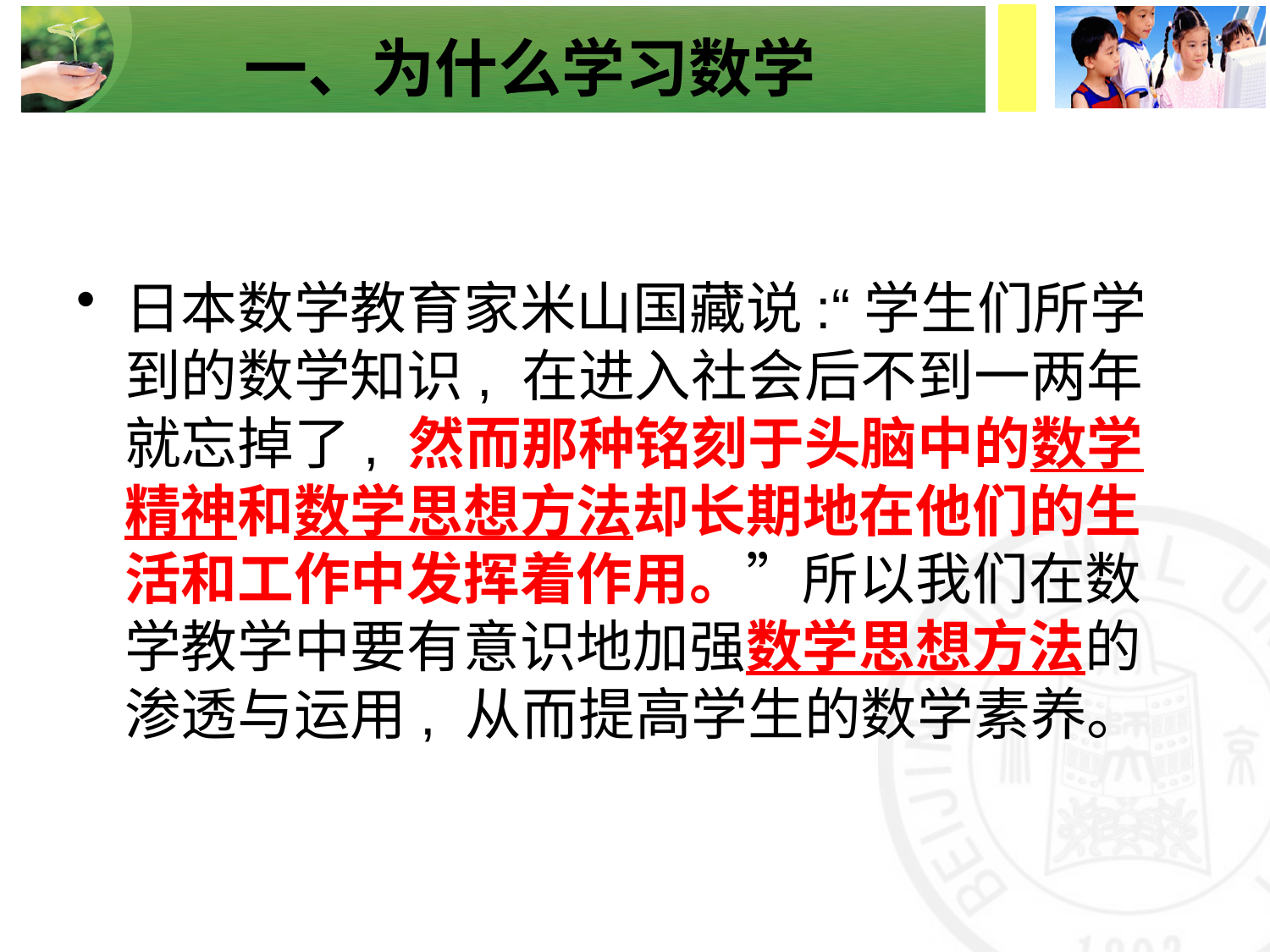

# 一、为什么学习数学
日本数学教育家米山国藏说:“学生们所学到的数学知识, 在进入社会后不到一两年就忘掉了, 然而那种铭刻于头脑中的数学精神和数学思想方法却长期地在他们的生活和工作中发挥着作用。”所以我们在数学教学中要有意识地加强数学思想方法的渗透与运用, 从而提高学生的数学素养。